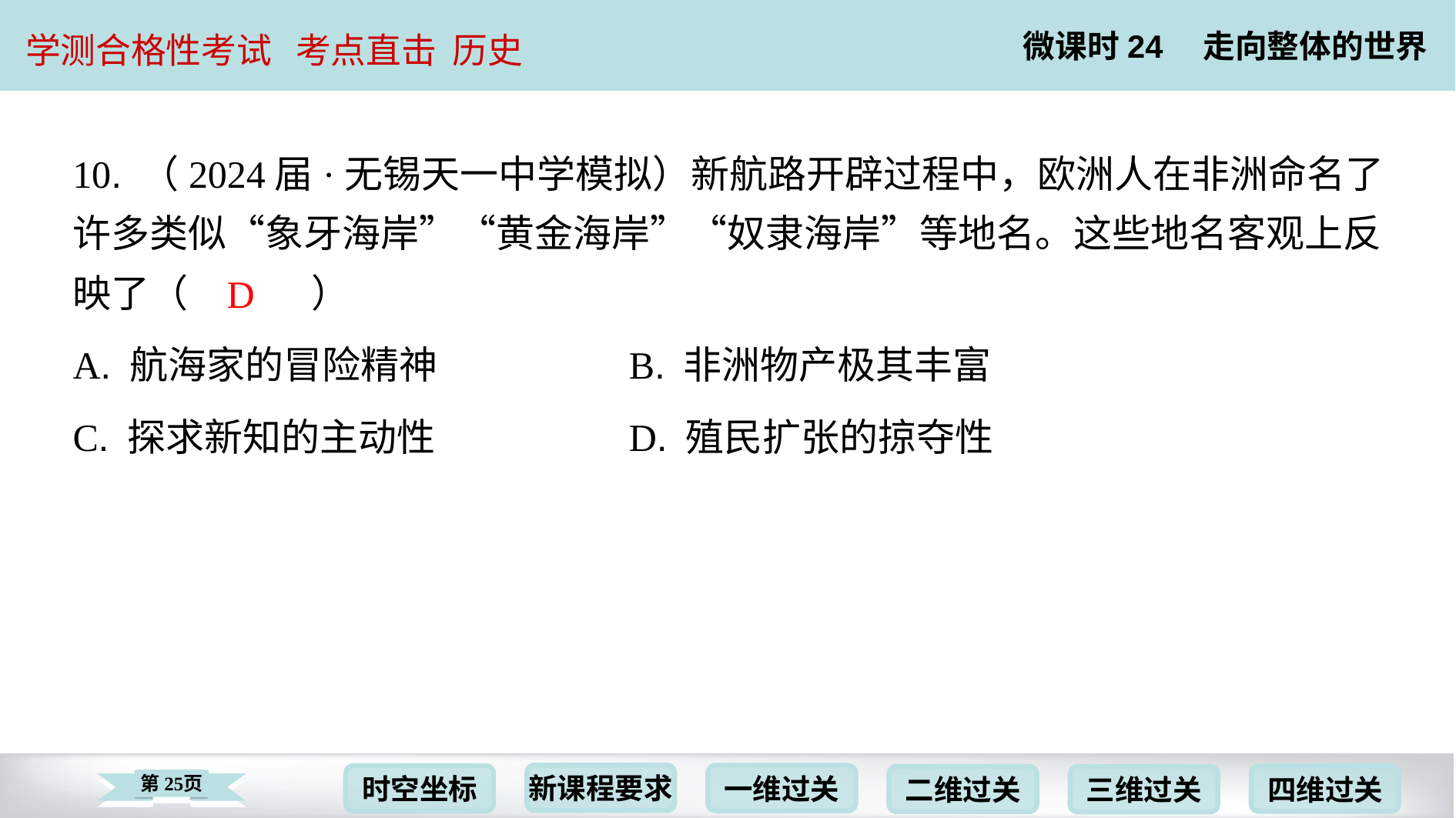

10. （2024届·无锡天一中学模拟）新航路开辟过程中，欧洲人在非洲命名了
许多类似“象牙海岸”“黄金海岸”“奴隶海岸”等地名。这些地名客观上反
映了（　D　）
D
| A. 航海家的冒险精神 | B. 非洲物产极其丰富 |
| --- | --- |
| C. 探求新知的主动性 | D. 殖民扩张的掠夺性 |